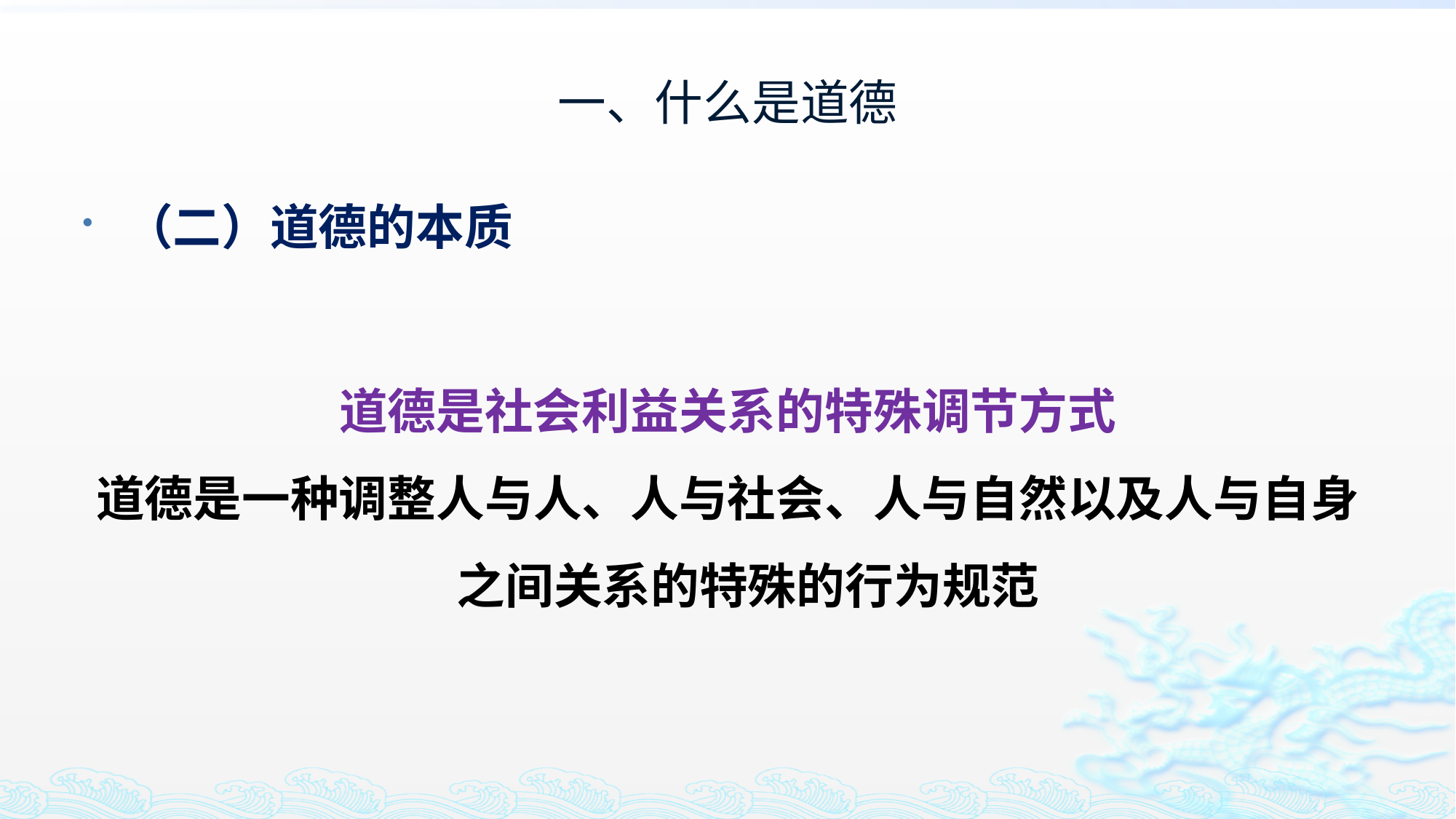

# 一、什么是道德
（二）道德的本质

道德是社会利益关系的特殊调节方式
道德是一种调整人与人、人与社会、人与自然以及人与自身之间关系的特殊的行为规范